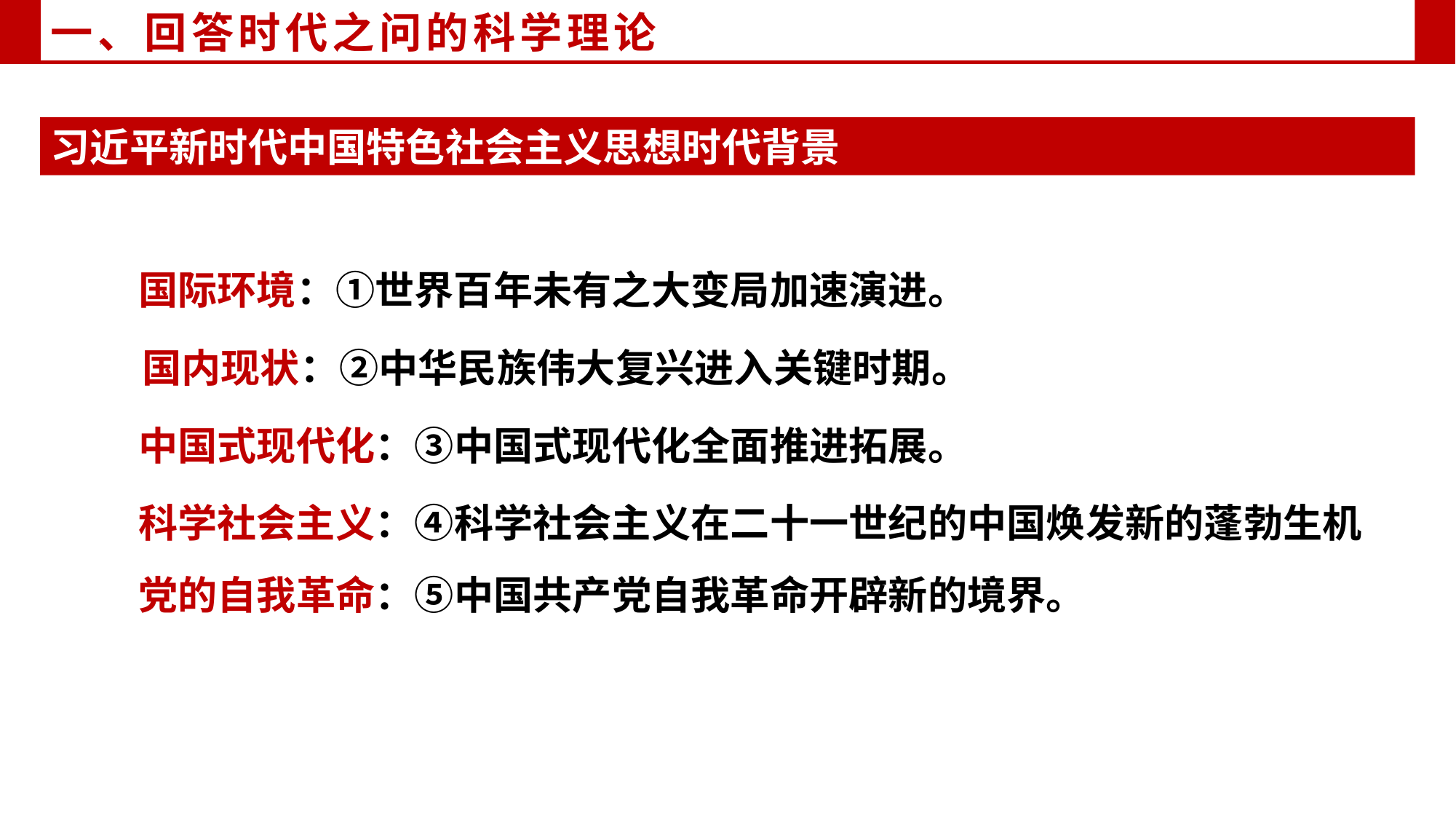

一、回答时代之问的科学理论
习近平新时代中国特色社会主义思想时代背景
国际环境：①世界百年未有之大变局加速演进。

国内现状：②中华民族伟大复兴进入关键时期。

中国式现代化：③中国式现代化全面推进拓展。

科学社会主义：④科学社会主义在二十一世纪的中国焕发新的蓬勃生机
党的自我革命：⑤中国共产党自我革命开辟新的境界。